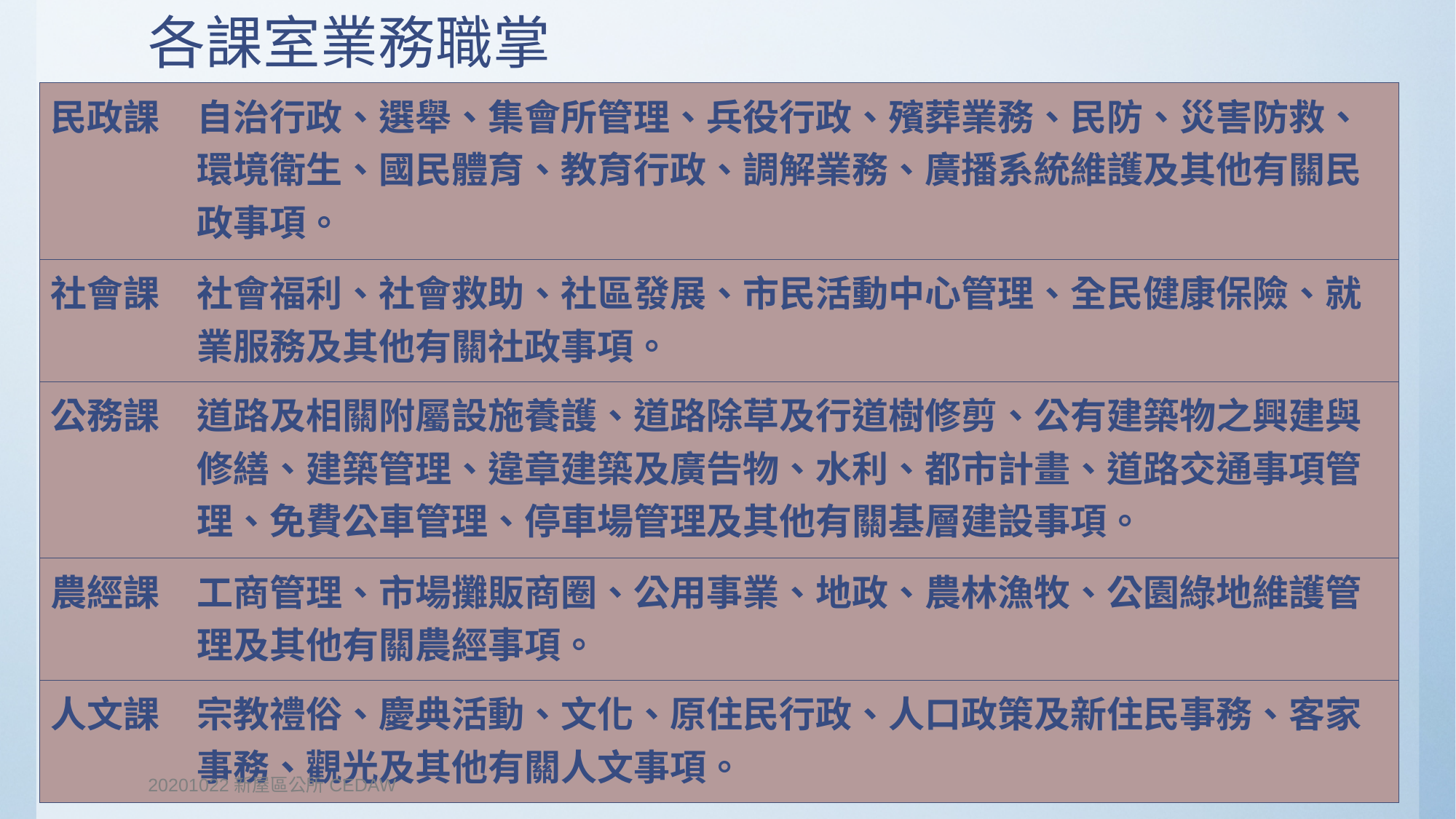

# 各課室業務職掌
| 民政課 | 自治行政、選舉、集會所管理、兵役行政、殯葬業務、民防、災害防救、環境衛生、國民體育、教育行政、調解業務、廣播系統維護及其他有關民政事項。 |
| --- | --- |
| 社會課 | 社會福利、社會救助、社區發展、市民活動中心管理、全民健康保險、就業服務及其他有關社政事項。 |
| 公務課 | 道路及相關附屬設施養護、道路除草及行道樹修剪、公有建築物之興建與修繕、建築管理、違章建築及廣告物、水利、都市計畫、道路交通事項管理、免費公車管理、停車場管理及其他有關基層建設事項。 |
| 農經課 | 工商管理、市場攤販商圈、公用事業、地政、農林漁牧、公園綠地維護管理及其他有關農經事項。 |
| 人文課 | 宗教禮俗、慶典活動、文化、原住民行政、人口政策及新住民事務、客家事務、觀光及其他有關人文事項。 |
20201022新屋區公所CEDAW